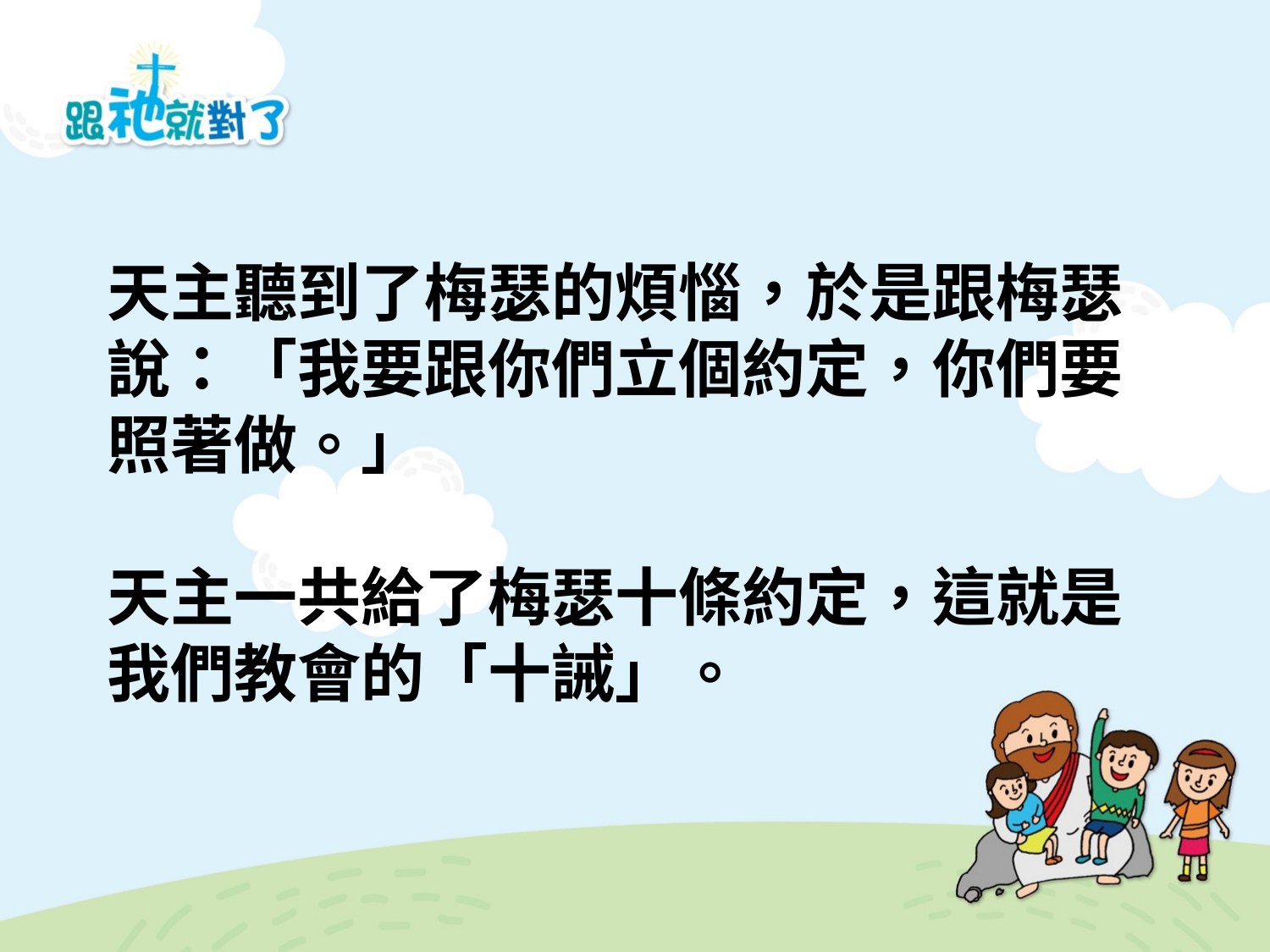

天主聽到了梅瑟的煩惱，於是跟梅瑟說：「我要跟你們立個約定，你們要照著做。」

天主一共給了梅瑟十條約定，這就是我們教會的「十誡」。